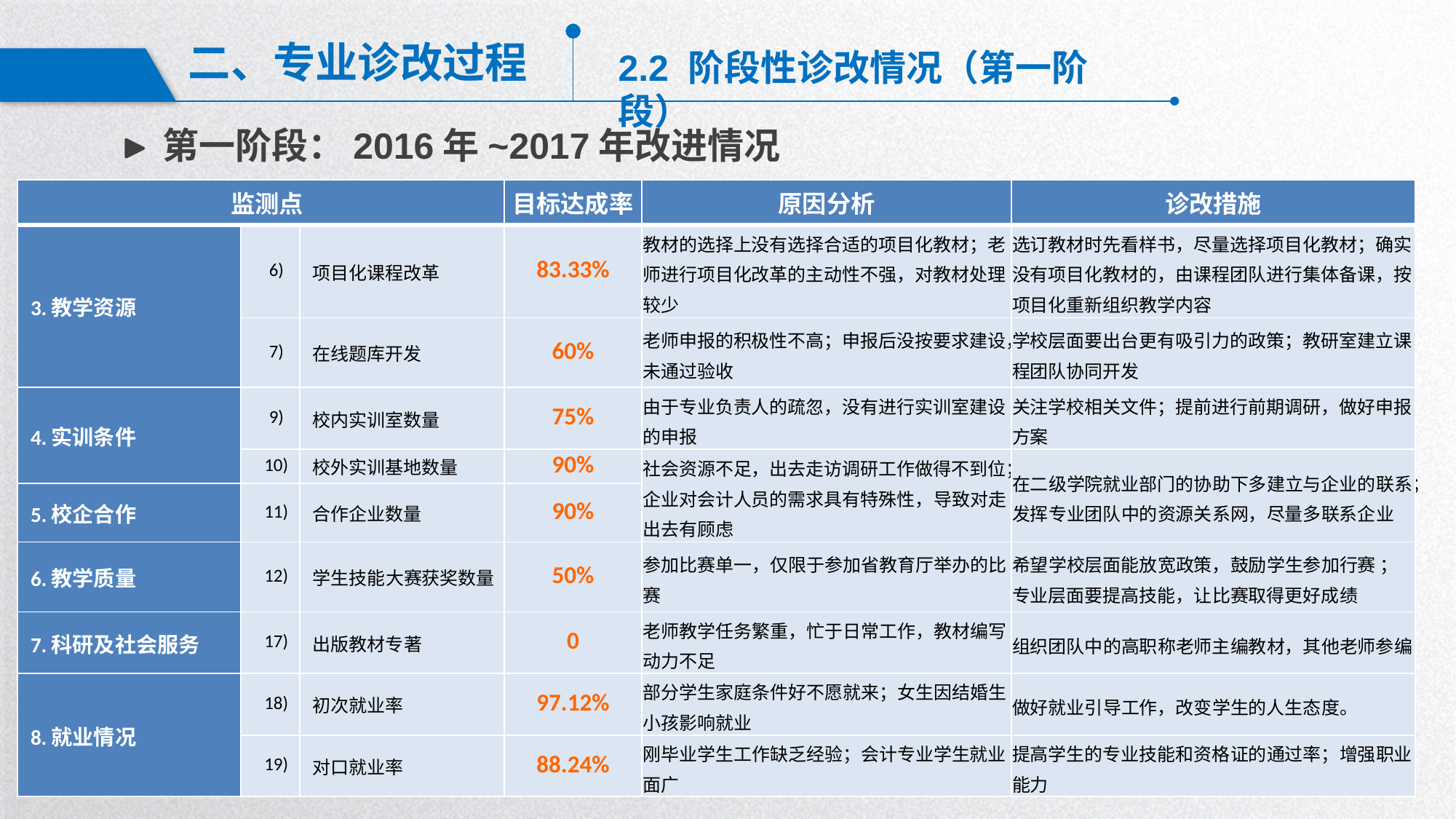

二、专业诊改过程
2.2 阶段性诊改情况（第一阶段）

第一阶段：2016年~2017年改进情况

| 监测点 |  |  | 目标达成率 | 原因分析 | 诊改措施 |
| --- | --- | --- | --- | --- | --- |
| 3.教学资源 | 6) | 项目化课程改革 | 83.33% | 教材的选择上没有选择合适的项目化教材；老师进行项目化改革的主动性不强，对教材处理较少 | 选订教材时先看样书，尽量选择项目化教材；确实没有项目化教材的，由课程团队进行集体备课，按项目化重新组织教学内容 |
|  | 7) | 在线题库开发 | 60% | 老师申报的积极性不高；申报后没按要求建设，未通过验收 | 学校层面要出台更有吸引力的政策；教研室建立课程团队协同开发 |
| 4.实训条件 | 9) | 校内实训室数量 | 75% | 由于专业负责人的疏忽，没有进行实训室建设的申报 | 关注学校相关文件；提前进行前期调研，做好申报方案 |
|  | 10) | 校外实训基地数量 | 90% | 社会资源不足，出去走访调研工作做得不到位；企业对会计人员的需求具有特殊性，导致对走出去有顾虑 | 在二级学院就业部门的协助下多建立与企业的联系；发挥专业团队中的资源关系网，尽量多联系企业 |
| 5.校企合作 | 11) | 合作企业数量 | 90% |  |  |
| 6.教学质量 | 12) | 学生技能大赛获奖数量 | 50% | 参加比赛单一，仅限于参加省教育厅举办的比赛 | 希望学校层面能放宽政策，鼓励学生参加行赛 ；专业层面要提高技能，让比赛取得更好成绩 |
| 7.科研及社会服务 | 17) | 出版教材专著 | 0 | 老师教学任务繁重，忙于日常工作，教材编写动力不足 | 组织团队中的高职称老师主编教材，其他老师参编 |
| 8.就业情况 | 18) | 初次就业率 | 97.12% | 部分学生家庭条件好不愿就来；女生因结婚生小孩影响就业 | 做好就业引导工作，改变学生的人生态度。 |
|  | 19) | 对口就业率 | 88.24% | 刚毕业学生工作缺乏经验；会计专业学生就业面广 | 提高学生的专业技能和资格证的通过率；增强职业能力 |